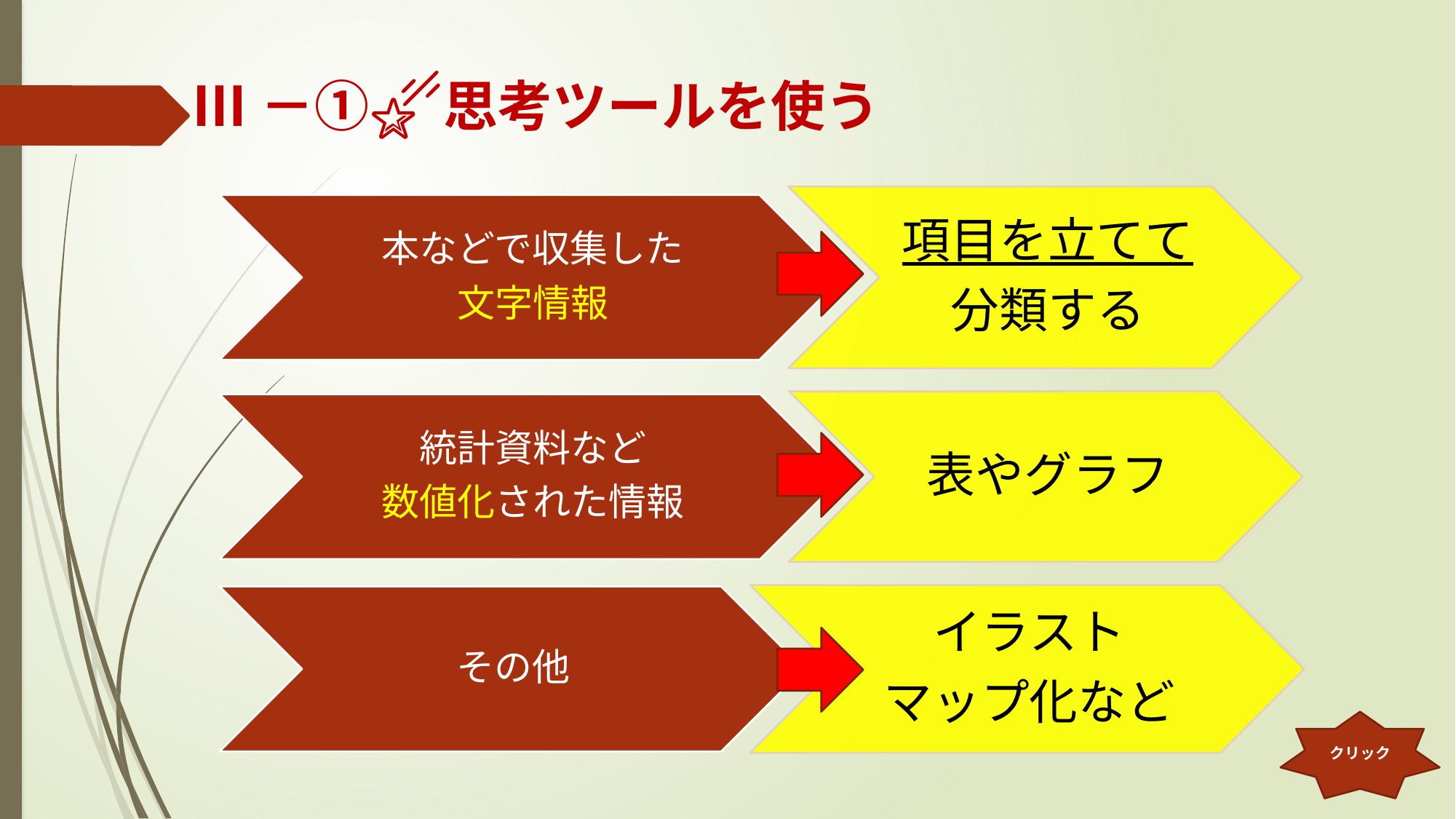

Ⅲ－①🌠思考ツールを使う
本などで収集した
文字情報
項目を立てて
分類する
統計資料など
数値化された情報
表やグラフ
その他
イラスト
マップ化など

クリック